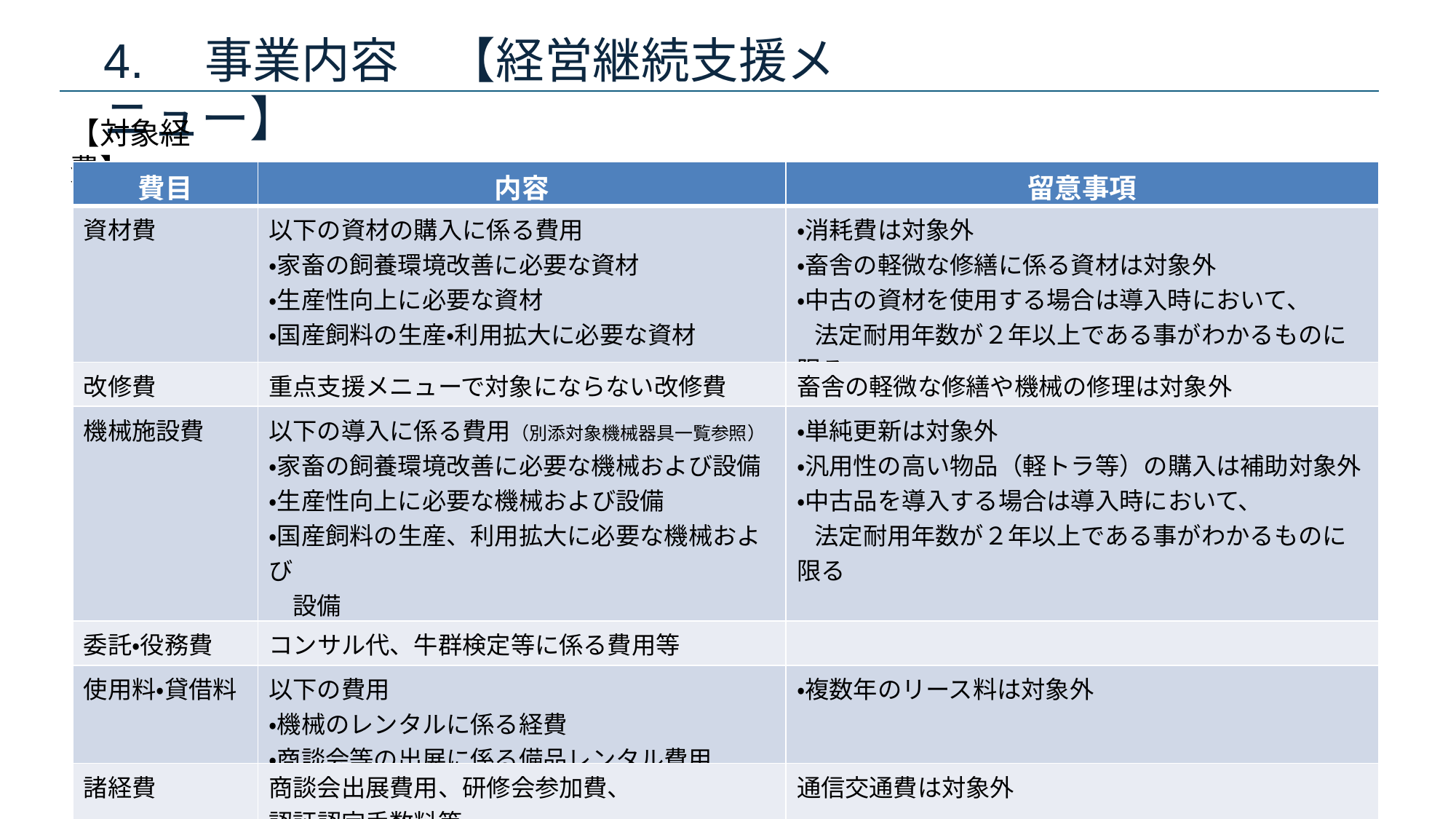

# 4.　事業内容　【経営継続支援メニュー】

【対象経費】

| 費目 | 内容 | 留意事項 |
| --- | --- | --- |
| 資材費 | 以下の資材の購入に係る費用 ・家畜の飼養環境改善に必要な資材 ・生産性向上に必要な資材 ・国産飼料の生産・利用拡大に必要な資材 | ・消耗費は対象外 ・畜舎の軽微な修繕に係る資材は対象外 ・中古の資材を使用する場合は導入時において、 法定耐用年数が２年以上である事がわかるものに限る |
| 改修費 | 重点支援メニューで対象にならない改修費 | 畜舎の軽微な修繕や機械の修理は対象外 |
| 機械施設費 | 以下の導入に係る費用（別添対象機械器具一覧参照） ・家畜の飼養環境改善に必要な機械および設備 ・生産性向上に必要な機械および設備 ・国産飼料の生産、利用拡大に必要な機械および 　設備 ・作業の効率化に必要な機械および設備 | ・単純更新は対象外 ・汎用性の高い物品（軽トラ等）の購入は補助対象外 ・中古品を導入する場合は導入時において、 法定耐用年数が２年以上である事がわかるものに限る |
| 委託・役務費 | コンサル代、牛群検定等に係る費用等 |  |
| 使用料・貸借料 | 以下の費用 ・機械のレンタルに係る経費 ・商談会等の出展に係る備品レンタル費用 | ・複数年のリース料は対象外 |
| 諸経費 | 商談会出展費用、研修会参加費、 認証認定手数料等 | 通信交通費は対象外 |
10